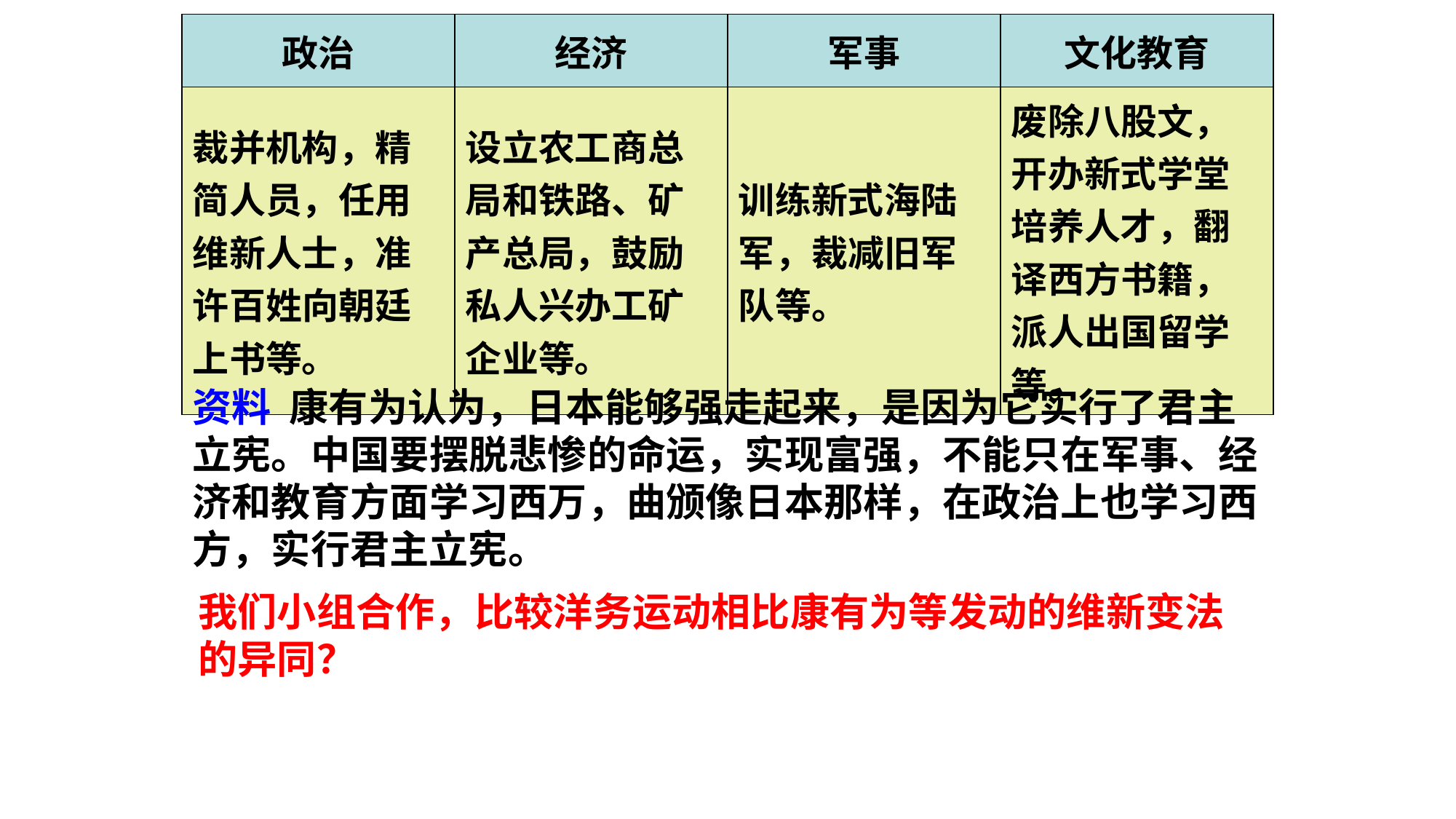

| 政治 | 经济 | 军事 | 文化教育 |
| --- | --- | --- | --- |
| 裁并机构，精简人员，任用维新人士，准许百姓向朝廷上书等。 | 设立农工商总局和铁路、矿产总局，鼓励私人兴办工矿企业等。 | 训练新式海陆军，裁减旧军队等。 | 废除八股文，开办新式学堂培养人才，翻译西方书籍，派人出国留学等。 |
资料  康有为认为，日本能够强走起来，是因为它实行了君主立宪。中国要摆脱悲惨的命运，实现富强，不能只在军事、经济和教育方面学习西万，曲颁像日本那样，在政治上也学习西方，实行君主立宪。
我们小组合作，比较洋务运动相比康有为等发动的维新变法
的异同？